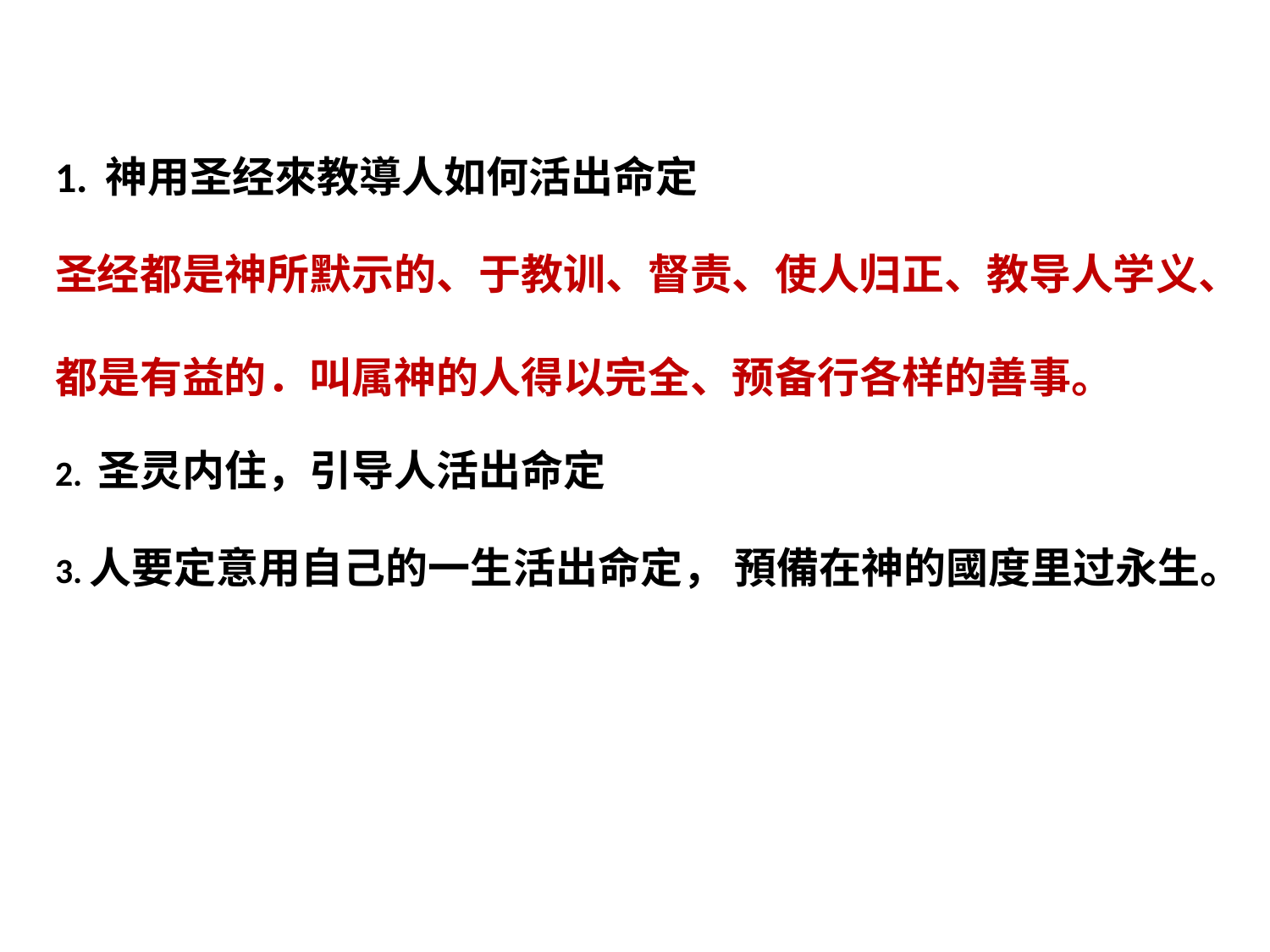

| 1. 神用圣经來教導人如何活出命定 圣经都是神所默示的、于教训、督责、使人归正、教导人学义、 都是有益的．叫属神的人得以完全、预备行各样的善事。 |
| --- |
| 2. 圣灵内住，引导人活出命定 3.人要定意用自己的一生活出命定， 預備在神的國度里过永生。 |